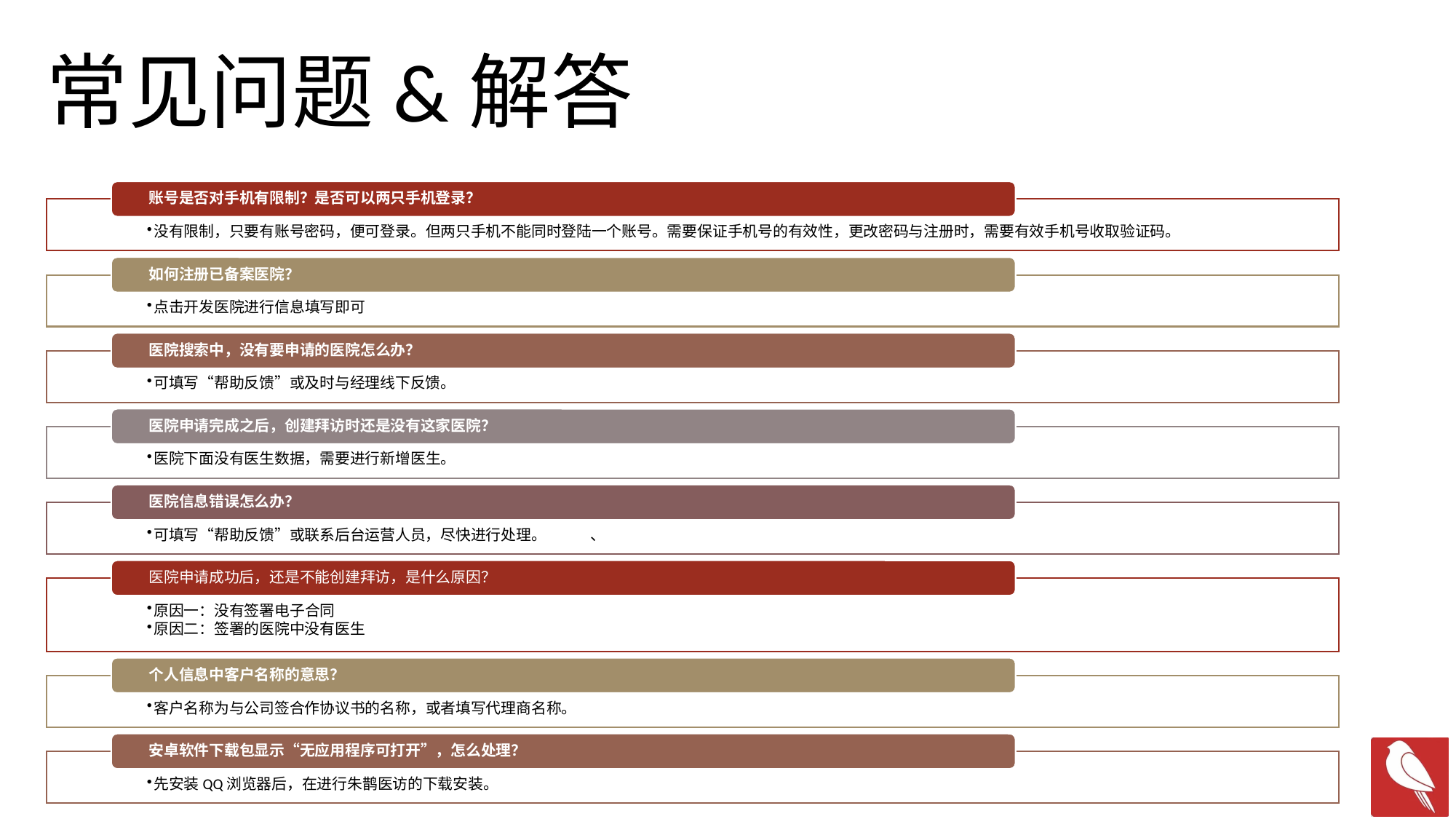

# 常见问题&解答
没有限制，只要有账号密码，便可登录。但两只手机不能同时登陆一个账号。需要保证手机号的有效性，更改密码与注册时，需要有效手机号收取验证码。
账号是否对手机有限制？是否可以两只手机登录？
点击开发医院进行信息填写即可
如何注册已备案医院？
可填写“帮助反馈”或及时与经理线下反馈。
医院搜索中，没有要申请的医院怎么办？
医院下面没有医生数据，需要进行新增医生。
医院申请完成之后，创建拜访时还是没有这家医院？
可填写“帮助反馈”或联系后台运营人员，尽快进行处理。	、
医院信息错误怎么办？
原因一：没有签署电子合同
原因二：签署的医院中没有医生
医院申请成功后，还是不能创建拜访，是什么原因？
客户名称为与公司签合作协议书的名称，或者填写代理商名称。
个人信息中客户名称的意思？
先安装QQ浏览器后，在进行朱鹊医访的下载安装。
安卓软件下载包显示“无应用程序可打开”，怎么处理？
28